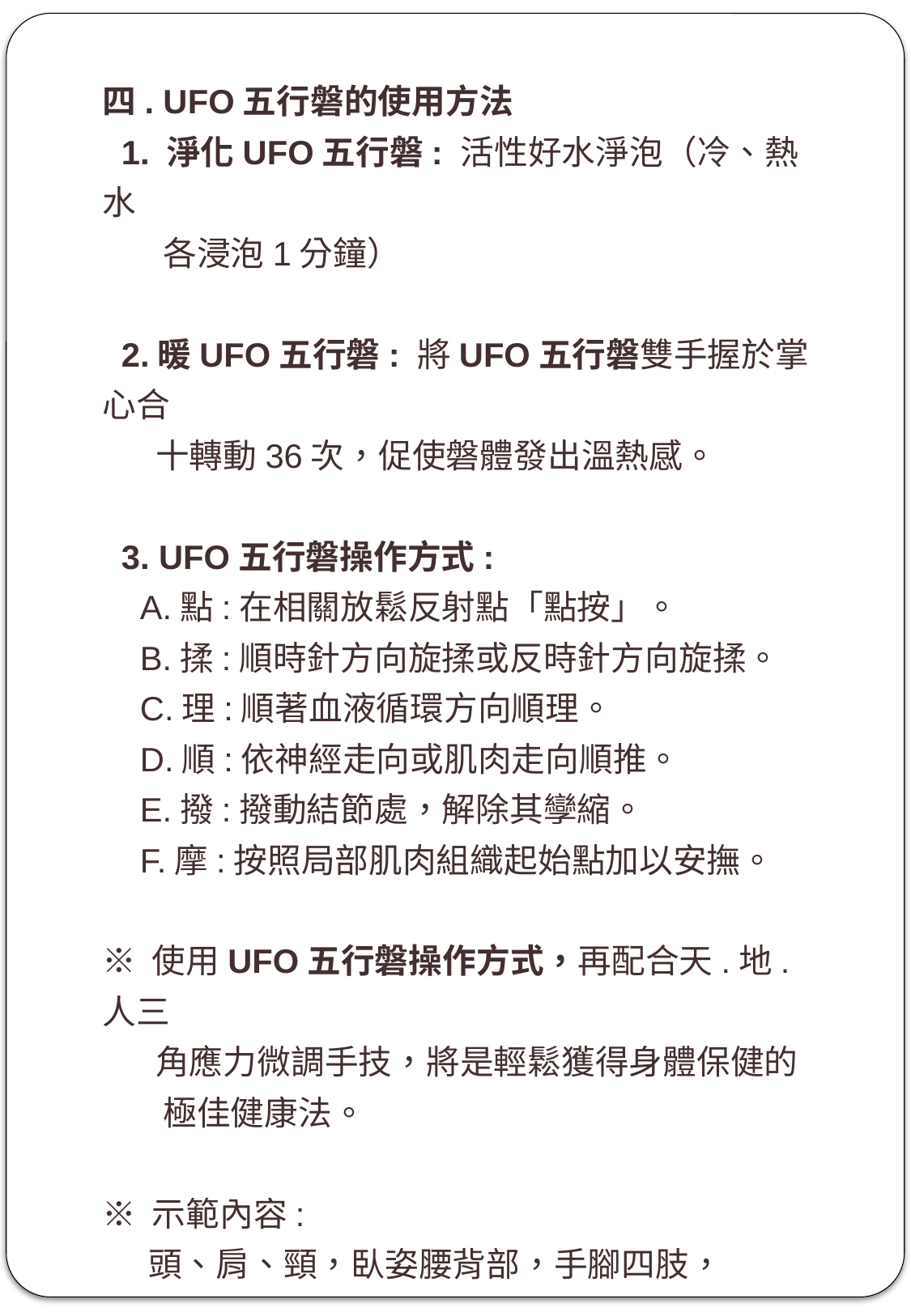

四. UFO五行磐的使用方法
  1. 淨化UFO五行磐: 活性好水淨泡（冷、熱水
       各浸泡1分鐘）

  2.暖UFO五行磐: 將UFO五行磐雙手握於掌心合
      十轉動36次，促使磐體發出溫熱感。

  3. UFO五行磐操作方式:
    A.點:在相關放鬆反射點「點按」。
    B.揉:順時針方向旋揉或反時針方向旋揉。
    C.理:順著血液循環方向順理。
    D.順:依神經走向或肌肉走向順推。
    E.撥:撥動結節處，解除其孿縮。
    F.摩:按照局部肌肉組織起始點加以安撫。

※ 使用UFO五行磐操作方式，再配合天.地.人三
      角應力微調手技，將是輕鬆獲得身體保健的
       極佳健康法。

※ 示範內容:
     頭、肩、頸，臥姿腰背部，手腳四肢，